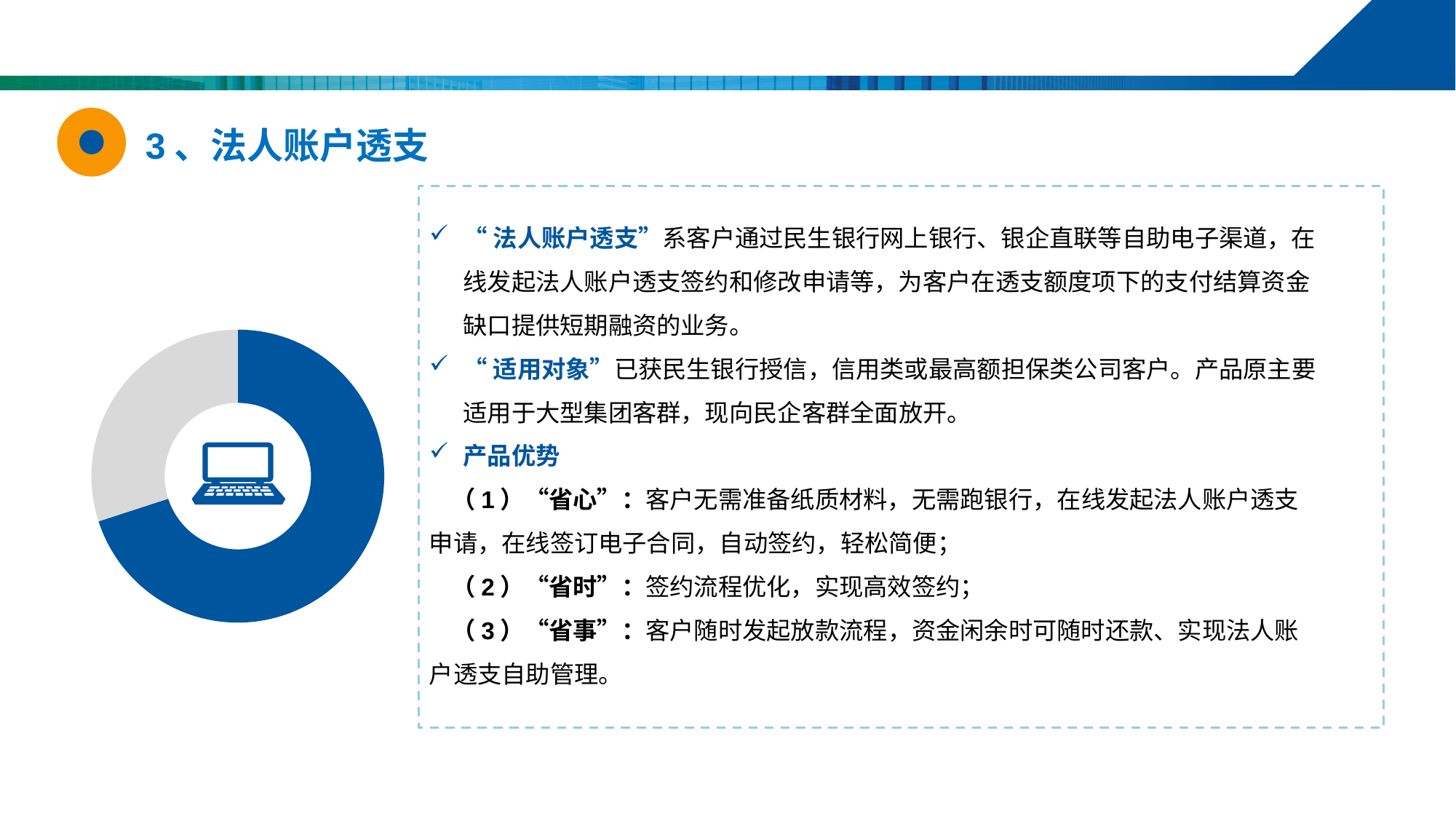

3、法人账户透支

“法人账户透支”系客户通过民生银行网上银行、银企直联等自助电子渠道，在线发起法人账户透支签约和修改申请等，为客户在透支额度项下的支付结算资金缺口提供短期融资的业务。
“适用对象”已获民生银行授信，信用类或最高额担保类公司客户。产品原主要适用于大型集团客群，现向民企客群全面放开。
产品优势
   （1）“省心”：客户无需准备纸质材料，无需跑银行，在线发起法人账户透支申请，在线签订电子合同，自动签约，轻松简便；
   （2）“省时”：签约流程优化，实现高效签约；
   （3）“省事”：客户随时发起放款流程，资金闲余时可随时还款、实现法人账户透支自助管理。

### Chart

| Category | Sales |
|---|---|
| 1st Qtr | 70.0 |
| 2nd Qtr | 30.0 |